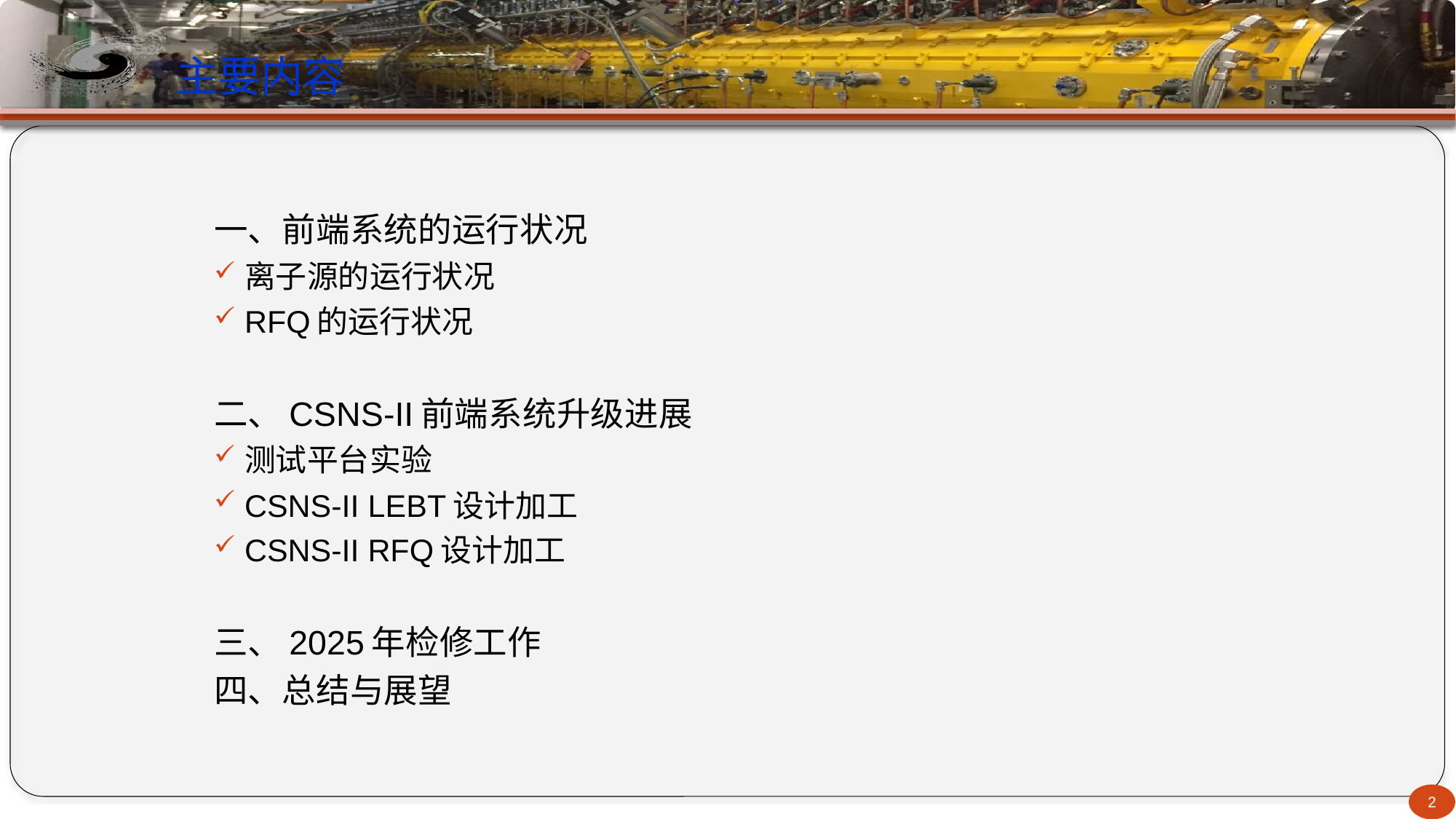

# 主要内容
一、前端系统的运行状况
离子源的运行状况
RFQ的运行状况

二、CSNS-II前端系统升级进展
测试平台实验
CSNS-II LEBT设计加工
CSNS-II RFQ设计加工

三、2025年检修工作
四、总结与展望
2